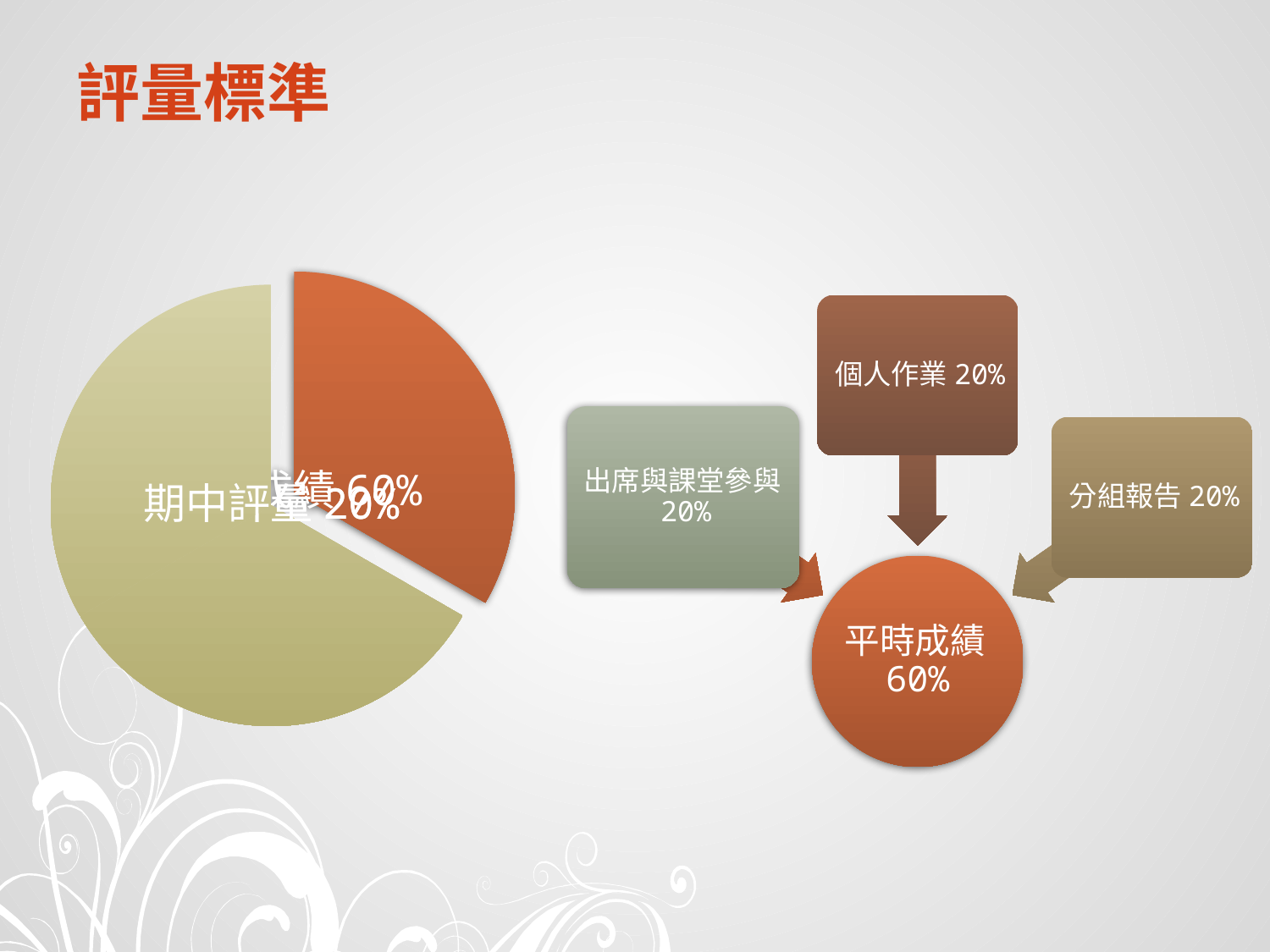

# 評量標準
平時成績60%
期末評量20%
期中評量20%
平時成績60%
出席與課堂參與20%
個人作業20%
分組報告20%